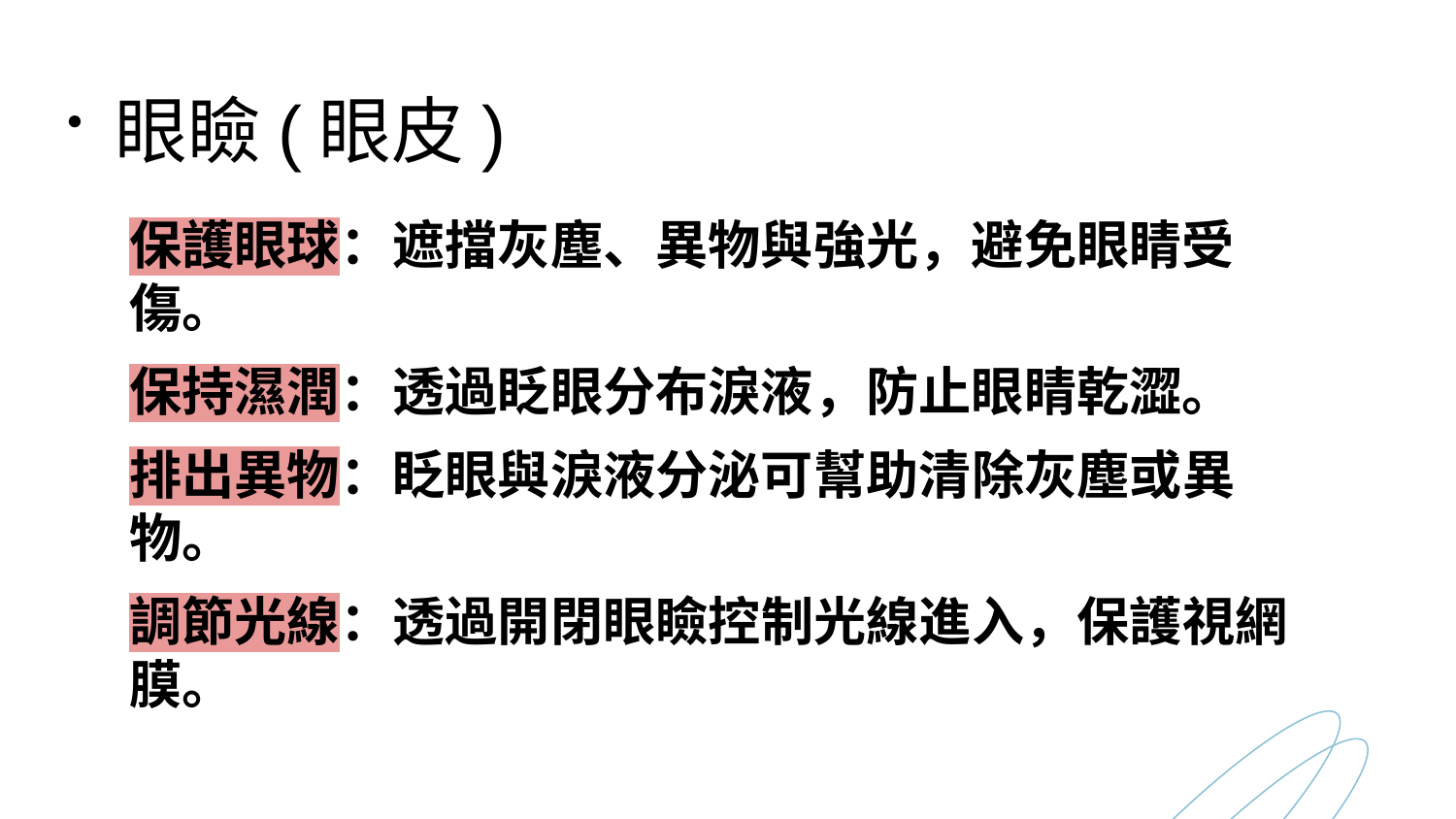

# 眼瞼(眼皮)
保護眼球：遮擋灰塵、異物與強光，避免眼睛受傷。
保持濕潤：透過眨眼分布淚液，防止眼睛乾澀。
排出異物：眨眼與淚液分泌可幫助清除灰塵或異物。
調節光線：透過開閉眼瞼控制光線進入，保護視網膜。